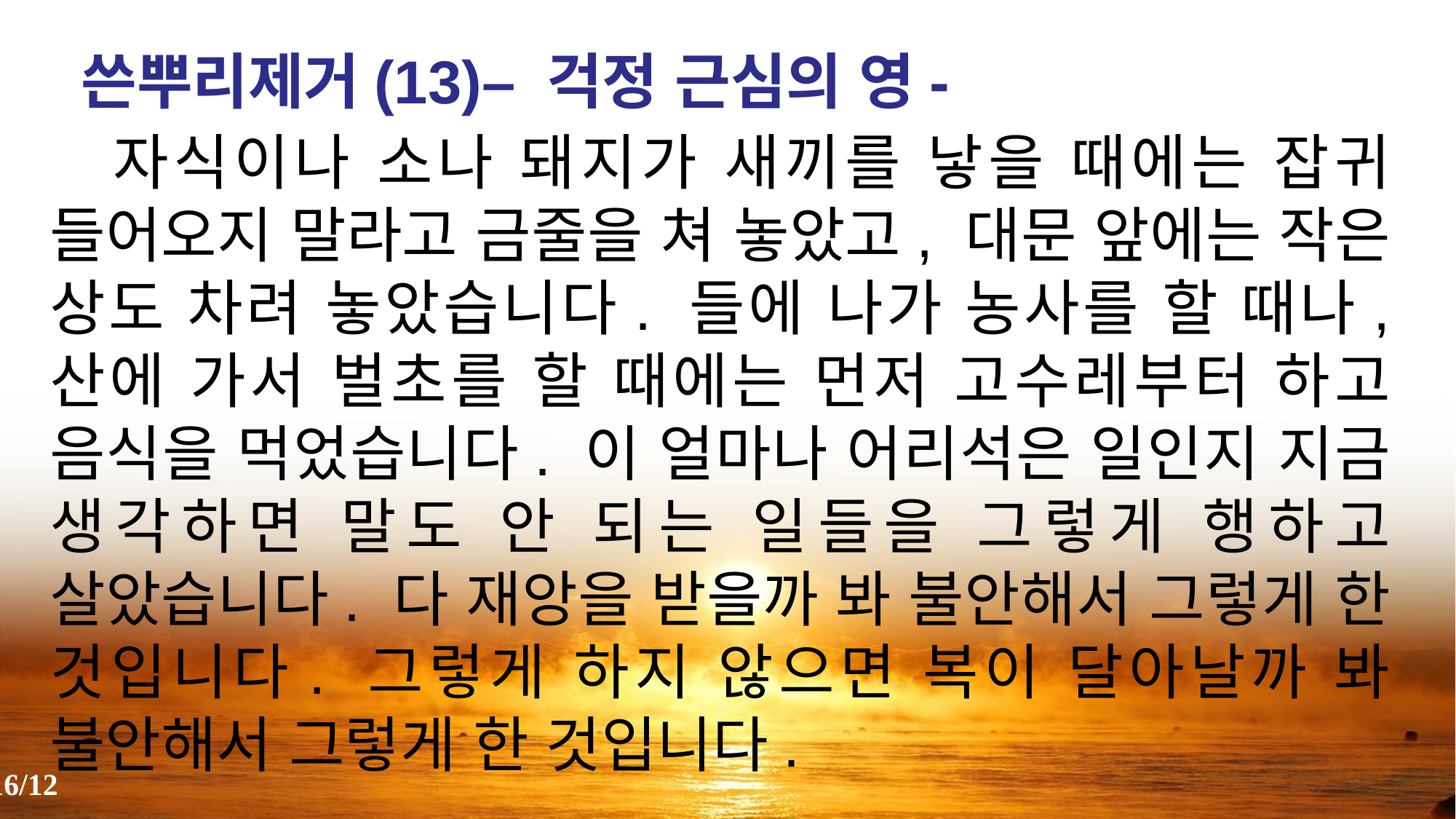

쓴뿌리제거(13)– 걱정 근심의 영-
  자식이나 소나 돼지가 새끼를 낳을 때에는 잡귀 들어오지 말라고 금줄을 쳐 놓았고, 대문 앞에는 작은 상도 차려 놓았습니다. 들에 나가 농사를 할 때나, 산에 가서 벌초를 할 때에는 먼저 고수레부터 하고 음식을 먹었습니다. 이 얼마나 어리석은 일인지 지금 생각하면 말도 안 되는 일들을 그렇게 행하고 살았습니다. 다 재앙을 받을까 봐 불안해서 그렇게 한 것입니다. 그렇게 하지 않으면 복이 달아날까 봐 불안해서 그렇게 한 것입니다.